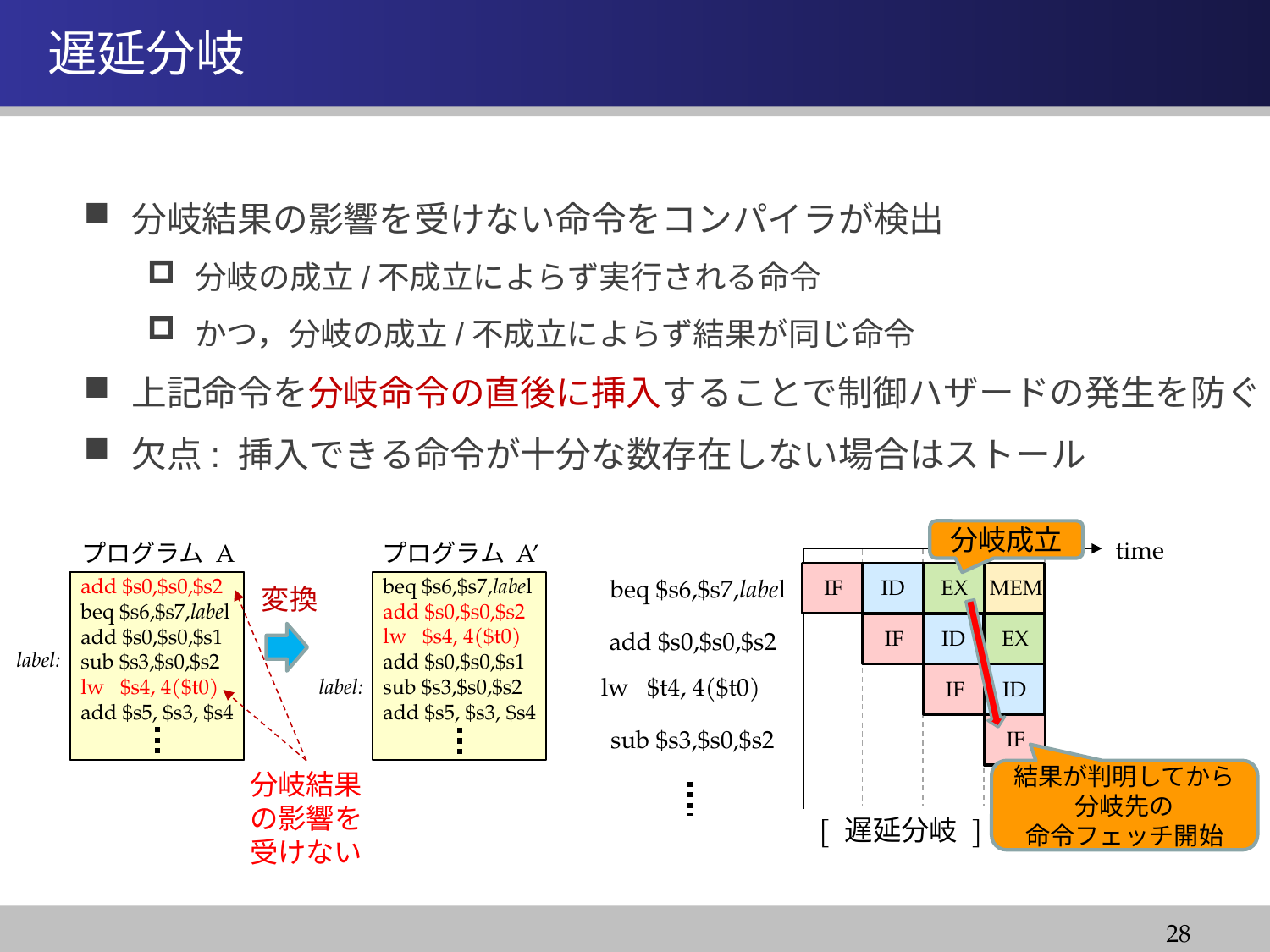

情報システム基盤学基礎１
# 遅延分岐
分岐結果の影響を受けない命令をコンパイラが検出
分岐の成立/不成立によらず実行される命令
かつ，分岐の成立/不成立によらず結果が同じ命令
上記命令を分岐命令の直後に挿入することで制御ハザードの発生を防ぐ
欠点: 挿入できる命令が十分な数存在しない場合はストール

分岐成立
time
プログラム A
プログラム A’
beq $s6,$s7,label
add $s0,$s0,$s2
lw   $s4, 4($t0)
add $s0,$s0,$s1
sub $s3,$s0,$s2
add $s5, $s3, $s4

label:
変換

IF

ID

IF

EX

ID

IF

MEM

EX

ID

IF
beq $s6,$s7,label
add $s0,$s0,$s2
beq $s6,$s7,label
add $s0,$s0,$s1
sub $s3,$s0,$s2
lw   $s4, 4($t0)
add $s5, $s3, $s4

分岐結果
の影響を
受けない
add $s0,$s0,$s2
beq $s6,$s7,label
add $s0,$s0,$s1
sub $s3,$s0,$s2
lw   $s4, 4($t0)
add $s5, $s3, $s4

add $s0,$s0,$s2
label:

lw   $t4, 4($t0)
sub $s3,$s0,$s2
結果が判明してから分岐先の
命令フェッチ開始
[ 遅延分岐 ]
28